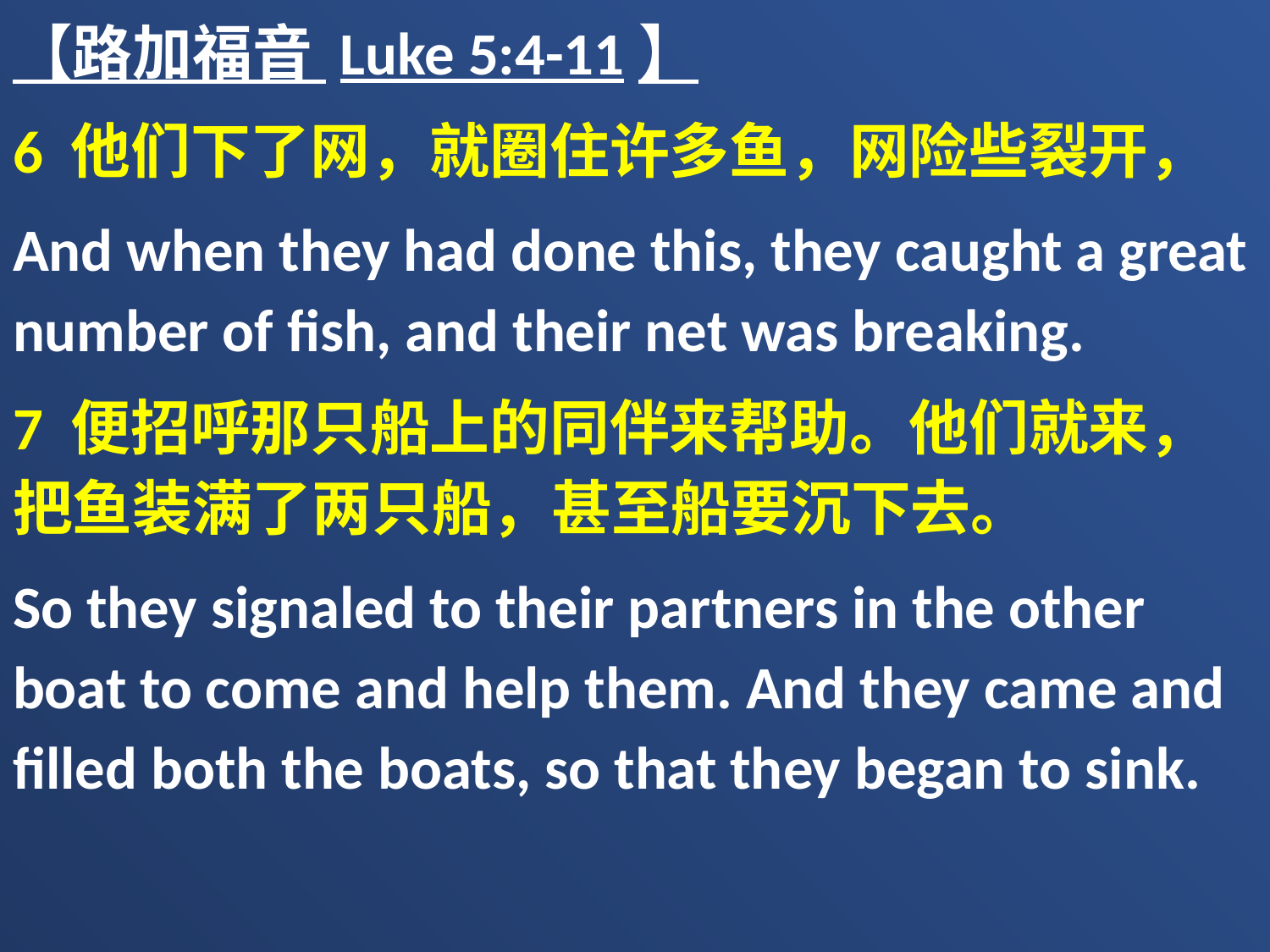

【路加福音 Luke 5:4-11】
6 他们下了网，就圈住许多鱼，网险些裂开，
And when they had done this, they caught a great number of fish, and their net was breaking.
7 便招呼那只船上的同伴来帮助。他们就来，把鱼装满了两只船，甚至船要沉下去。
So they signaled to their partners in the other boat to come and help them. And they came and filled both the boats, so that they began to sink.